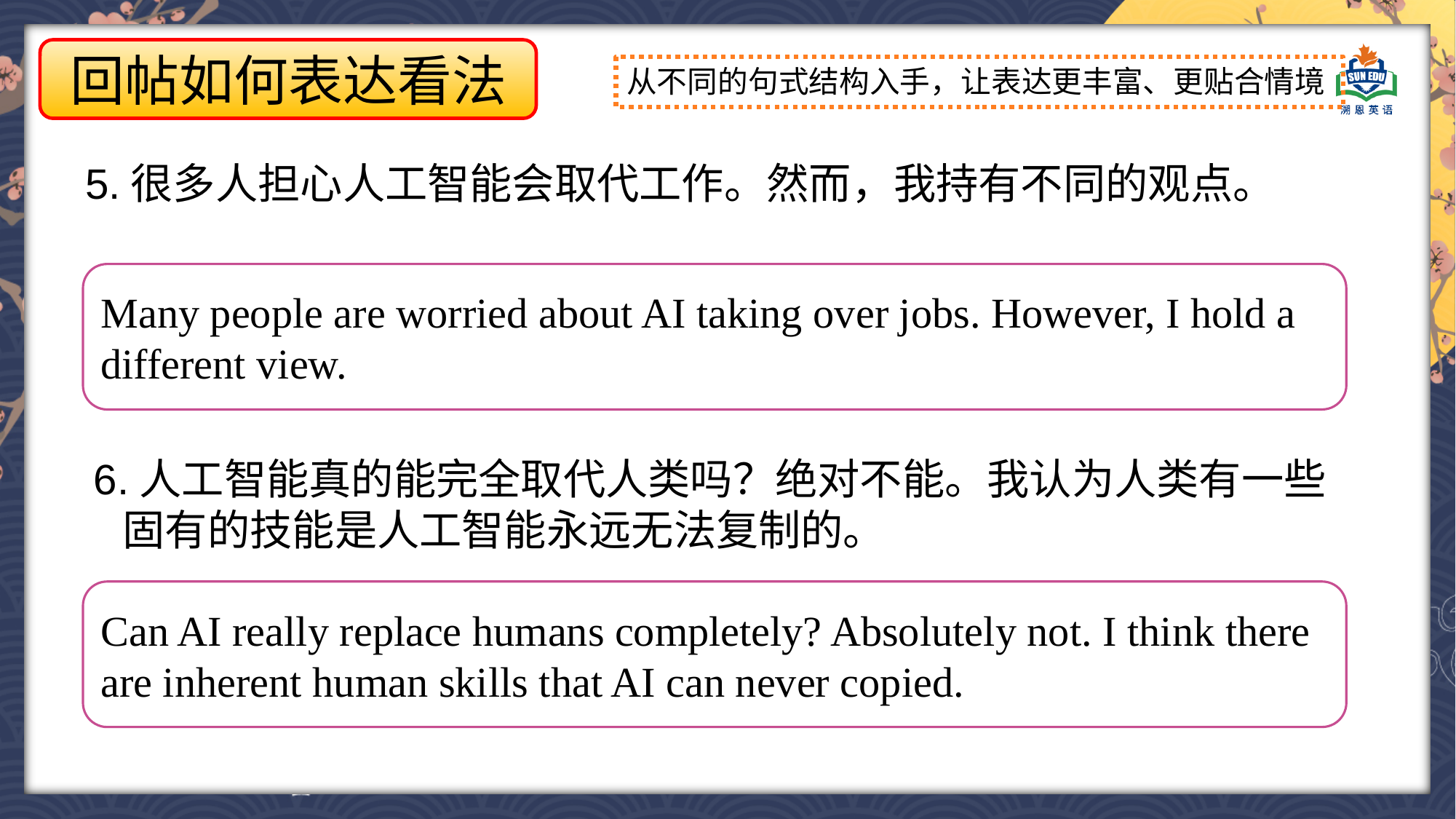

回帖如何表达看法
从不同的句式结构入手，让表达更丰富、更贴合情境
5.很多人担心人工智能会取代工作。然而，我持有不同的观点。
Many people are worried about AI taking over jobs. However, I hold a different view.
6.人工智能真的能完全取代人类吗？绝对不能。我认为人类有一些
  固有的技能是人工智能永远无法复制的。
Can AI really replace humans completely? Absolutely not. I think there are inherent human skills that AI can never copied.